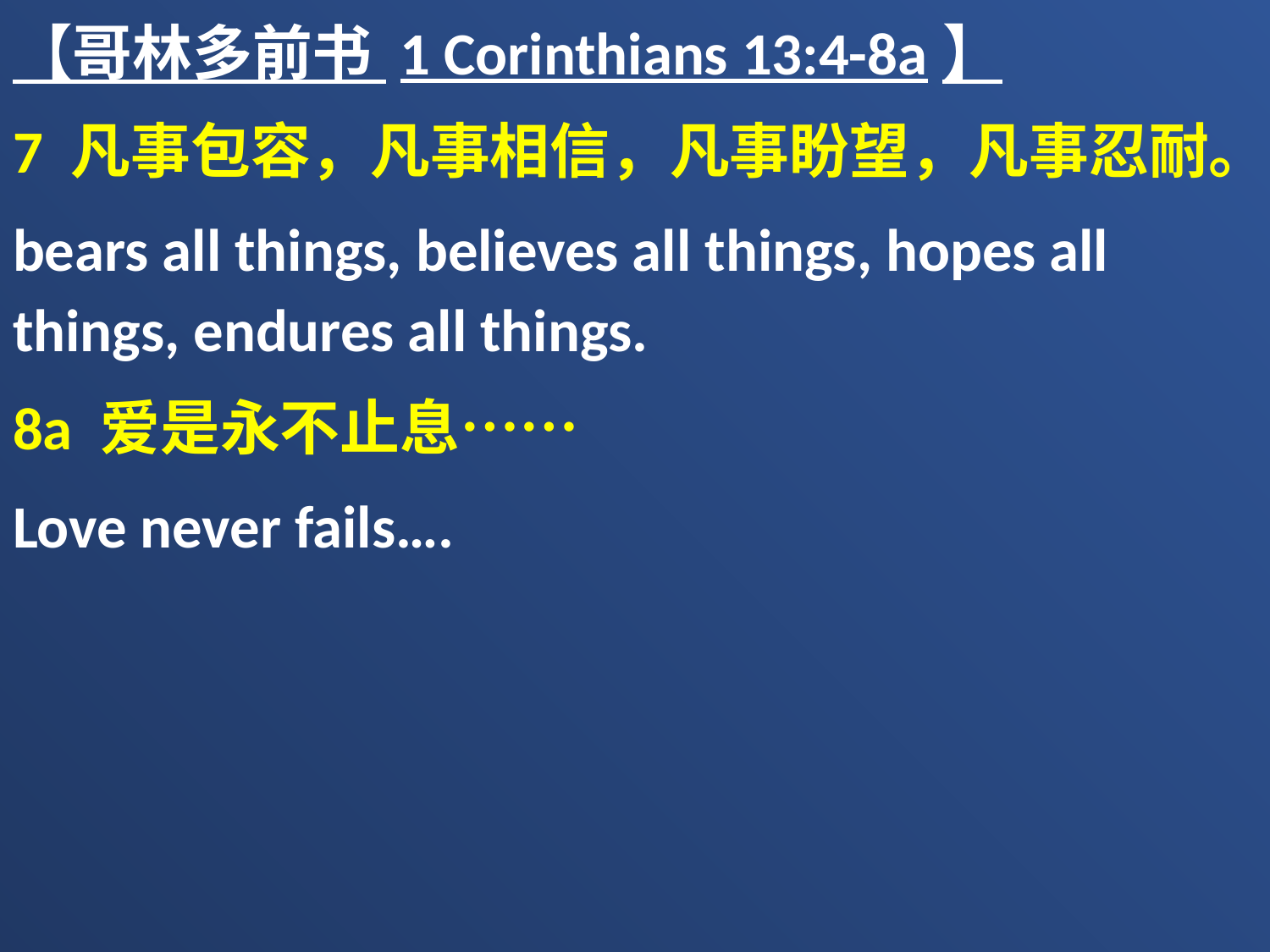

【哥林多前书 1 Corinthians 13:4-8a】
7 凡事包容，凡事相信，凡事盼望，凡事忍耐。
bears all things, believes all things, hopes all things, endures all things.
8a 爱是永不止息……
Love never fails….